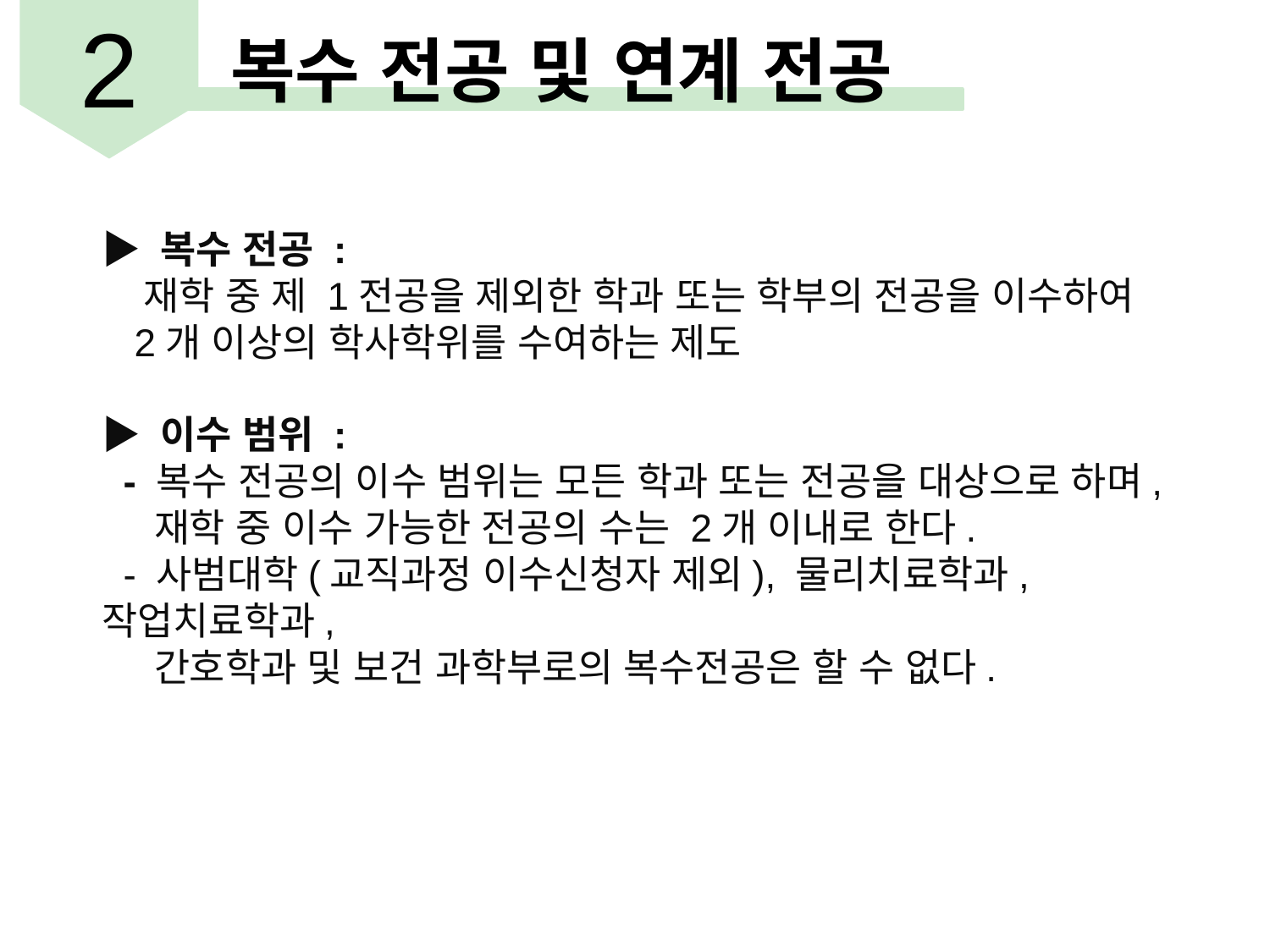

2
복수 전공 및 연계 전공

▶ 복수 전공 :
   재학 중 제 1전공을 제외한 학과 또는 학부의 전공을 이수하여
   2개 이상의 학사학위를 수여하는 제도

▶ 이수 범위 :
  - 복수 전공의 이수 범위는 모든 학과 또는 전공을 대상으로 하며,
    재학 중 이수 가능한 전공의 수는 2개 이내로 한다.
  - 사범대학(교직과정 이수신청자 제외), 물리치료학과, 작업치료학과,
    간호학과 및 보건 과학부로의 복수전공은 할 수 없다.